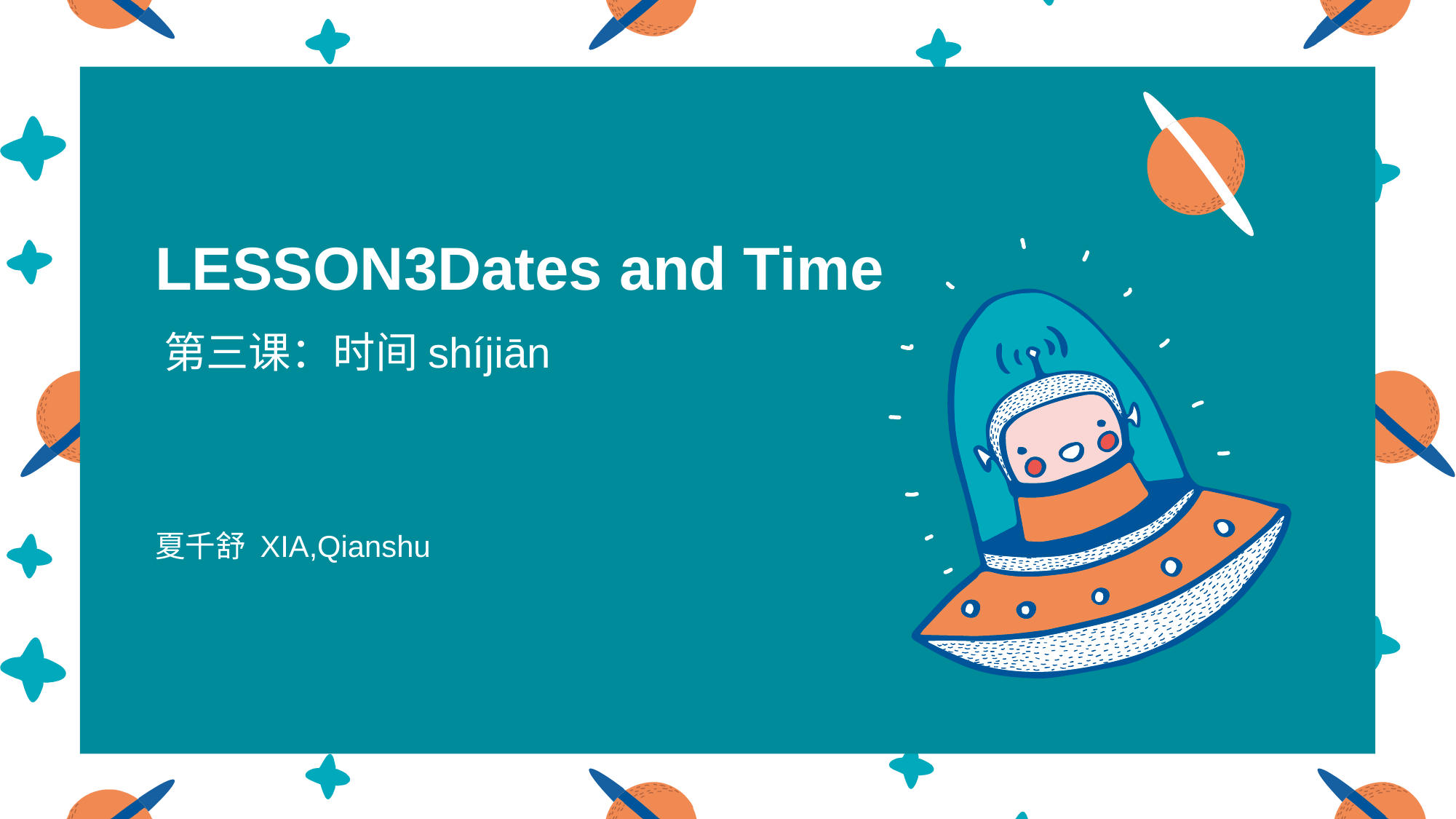

# LESSON3Dates and Time
第三课：时间shíjiān
夏千舒 XIA,Qianshu